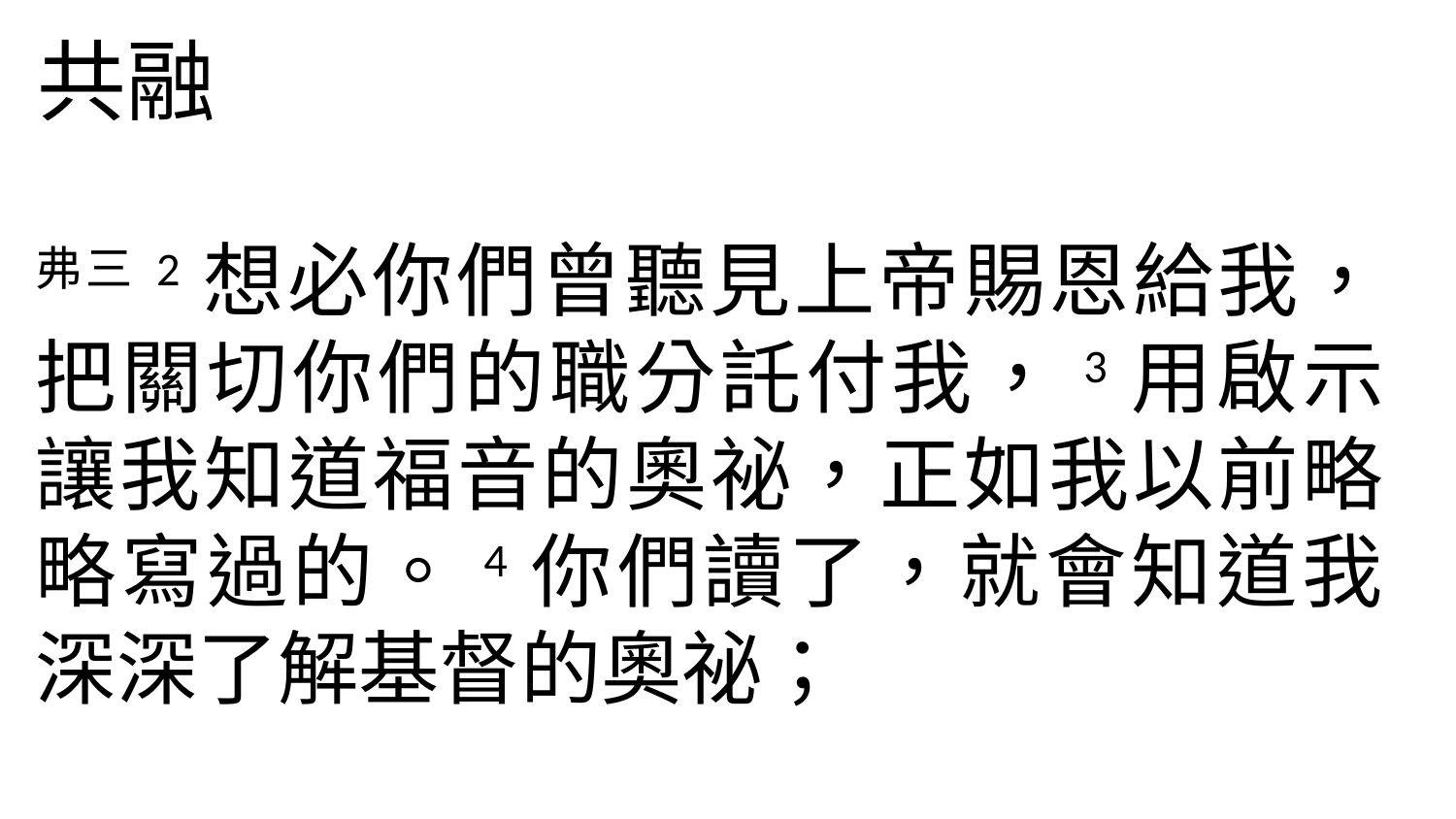

共融
弗三2想必你們曾聽見上帝賜恩給我，把關切你們的職分託付我，3用啟示讓我知道福音的奧祕，正如我以前略略寫過的。4你們讀了，就會知道我深深了解基督的奧祕；